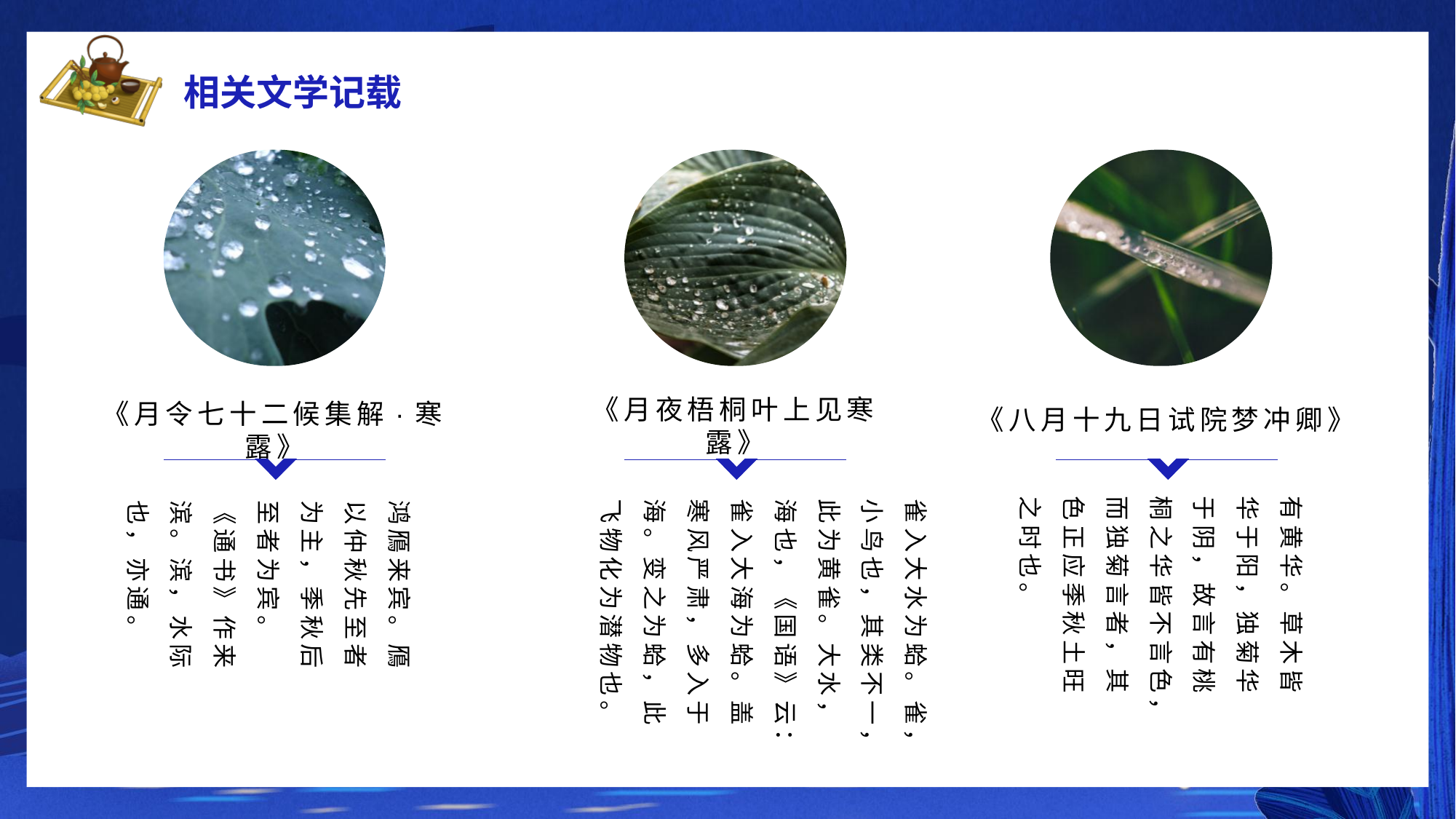

相关文学记载

《月夜梧桐叶上见寒露》
《月令七十二候集解·寒露》
《八月十九日试院梦冲卿》

有黄华。草木皆华于阳，独菊华于阴，故言有桃桐之华皆不言色，而独菊言者，其色正应季秋土旺之时也。
雀入大水为蛤。雀，小鸟也，其类不一，此为黄雀。大水，海也，《国语》云：雀入大海为蛤。盖寒风严肃，多入于海。变之为蛤，此飞物化为潜物也。
鸿鴈来宾。鴈以仲秋先至者为主，季秋后至者为宾。《通书》作来滨。滨，水际也，亦通。